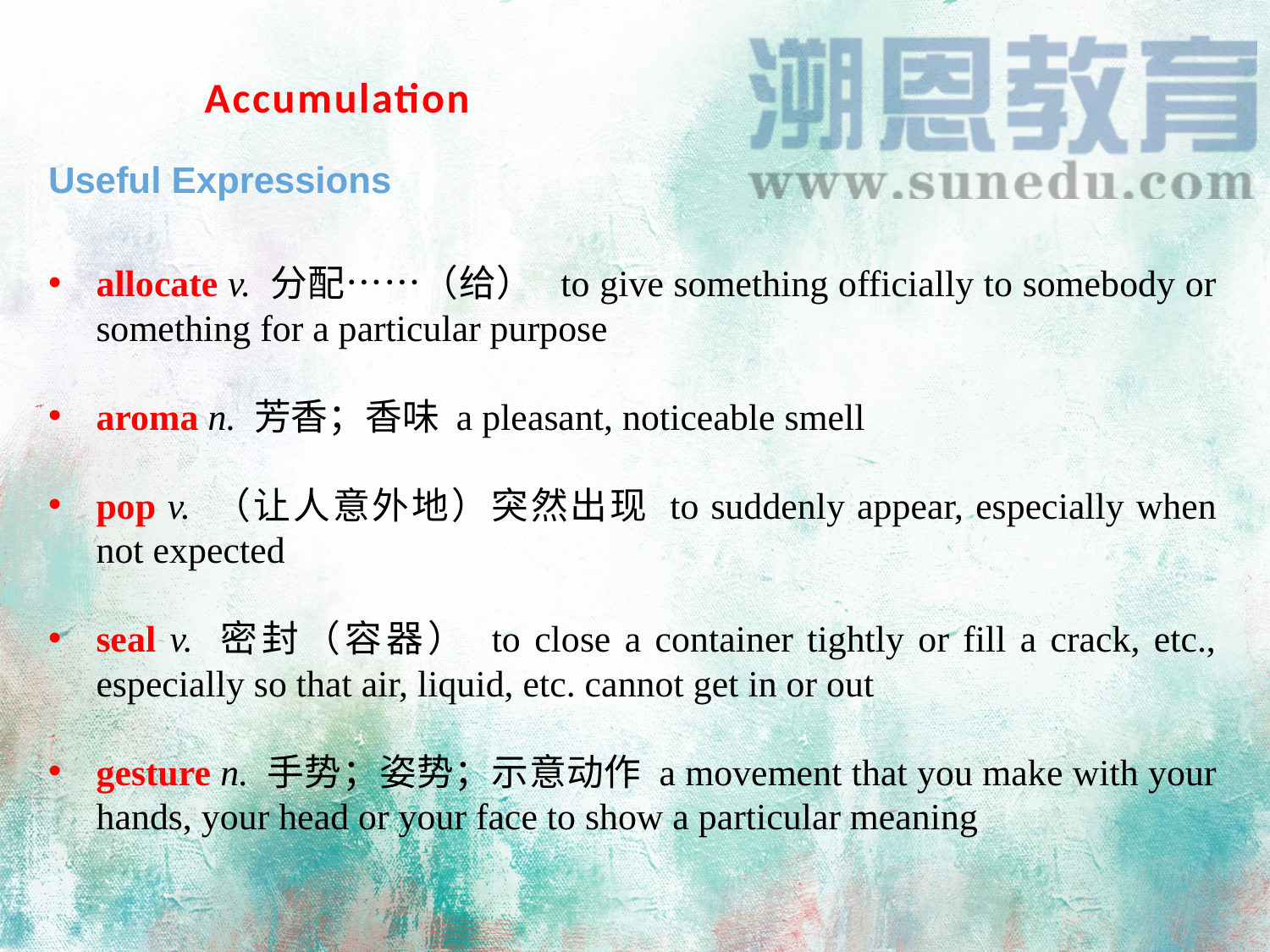

Accumulation
Useful Expressions
allocate v. 分配……（给）  to give something officially to somebody or something for a particular purpose

aroma n. 芳香；香味 a pleasant, noticeable smell

pop v. （让人意外地）突然出现 to suddenly appear, especially when not expected

seal v. 密封（容器） to close a container tightly or fill a crack, etc., especially so that air, liquid, etc. cannot get in or out

gesture n. 手势；姿势；示意动作 a movement that you make with your hands, your head or your face to show a particular meaning